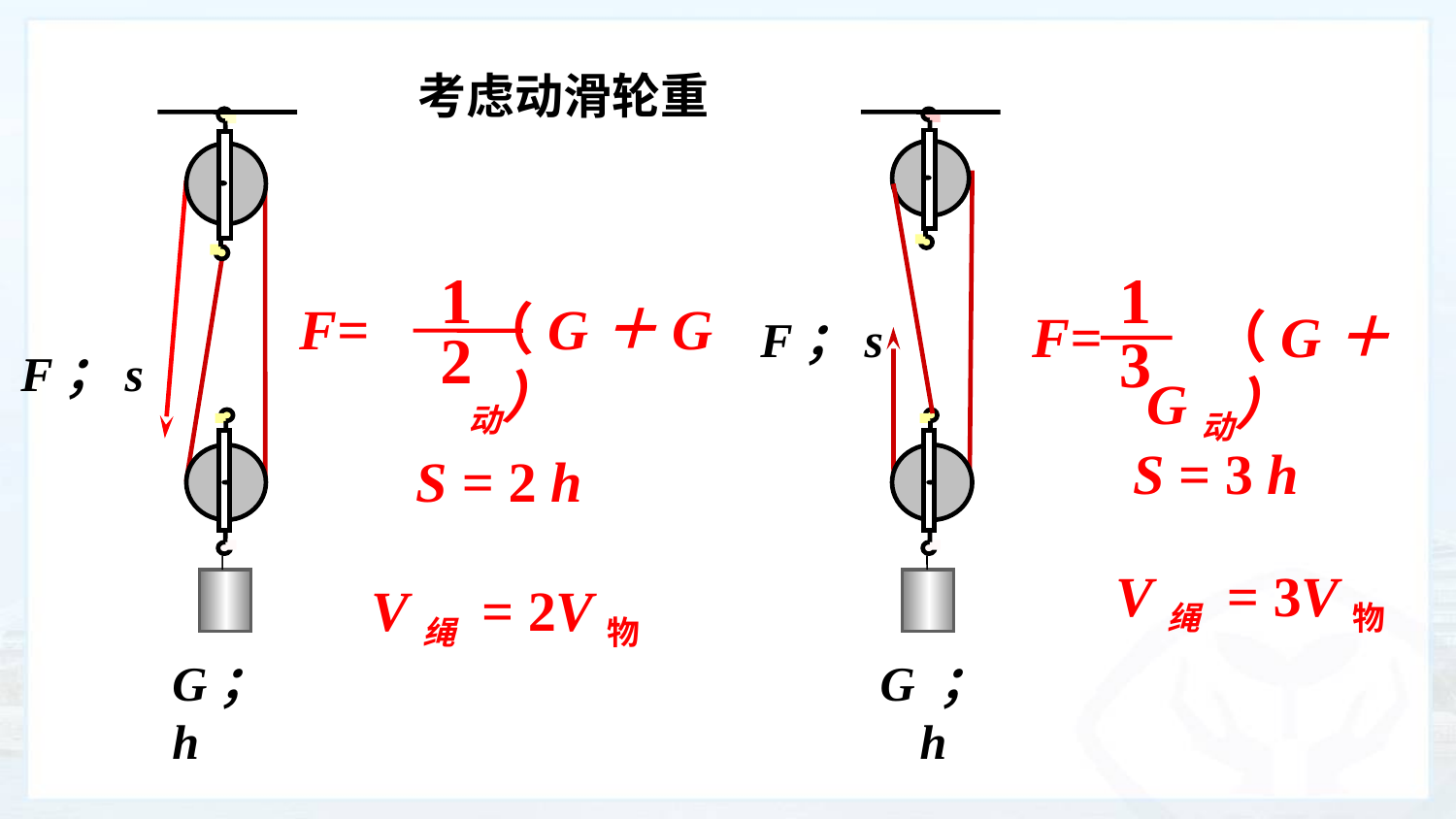

考虑动滑轮重

F；s

G；h

F；s
G ；h
1
F=      （G＋G动）
3

1
F=      （G＋G动）
2

S = 3 h
S = 2 h
V绳 = 3V物
V绳 = 2V物